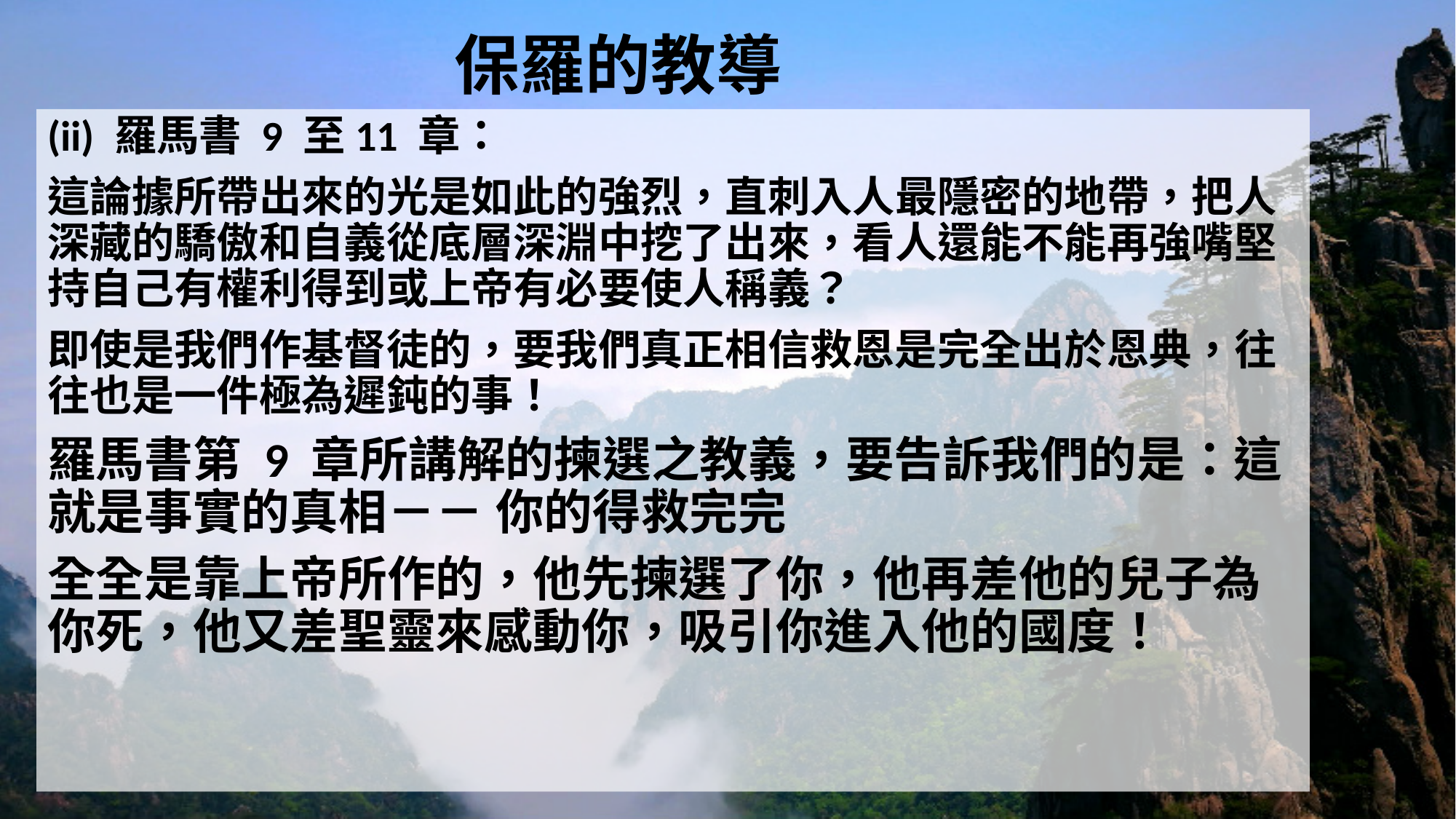

# 保羅的教導
(ii) 羅馬書 9 至11 章：
這論據所帶出來的光是如此的強烈，直刺入人最隱密的地帶，把人深藏的驕傲和自義從底層深淵中挖了出來，看人還能不能再強嘴堅持自己有權利得到或上帝有必要使人稱義？
即使是我們作基督徒的，要我們真正相信救恩是完全出於恩典，往往也是一件極為遲鈍的事！
羅馬書第 9 章所講解的揀選之教義，要告訴我們的是：這就是事實的真相－－ 你的得救完完
全全是靠上帝所作的，他先揀選了你，他再差他的兒子為你死，他又差聖靈來感動你，吸引你進入他的國度！